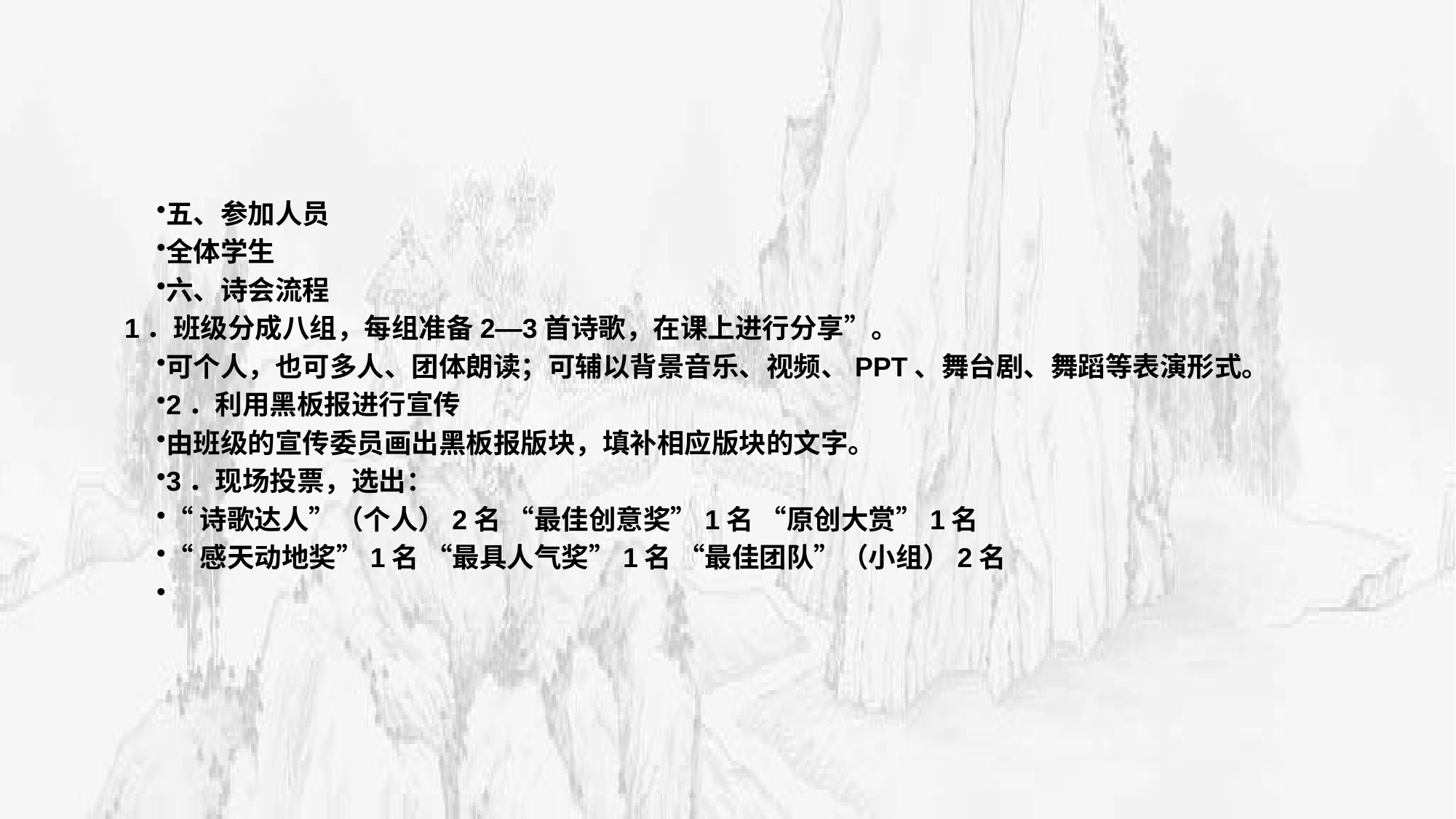

#
五、参加人员
全体学生
六、诗会流程
1．班级分成八组，每组准备2—3首诗歌，在课上进行分享”。
可个人，也可多人、团体朗读；可辅以背景音乐、视频、PPT、舞台剧、舞蹈等表演形式。
2．利用黑板报进行宣传
由班级的宣传委员画出黑板报版块，填补相应版块的文字。
3．现场投票，选出：
“诗歌达人”（个人）2名 “最佳创意奖”1名 “原创大赏”1名
“感天动地奖”1名 “最具人气奖”1名 “最佳团队”（小组）2名